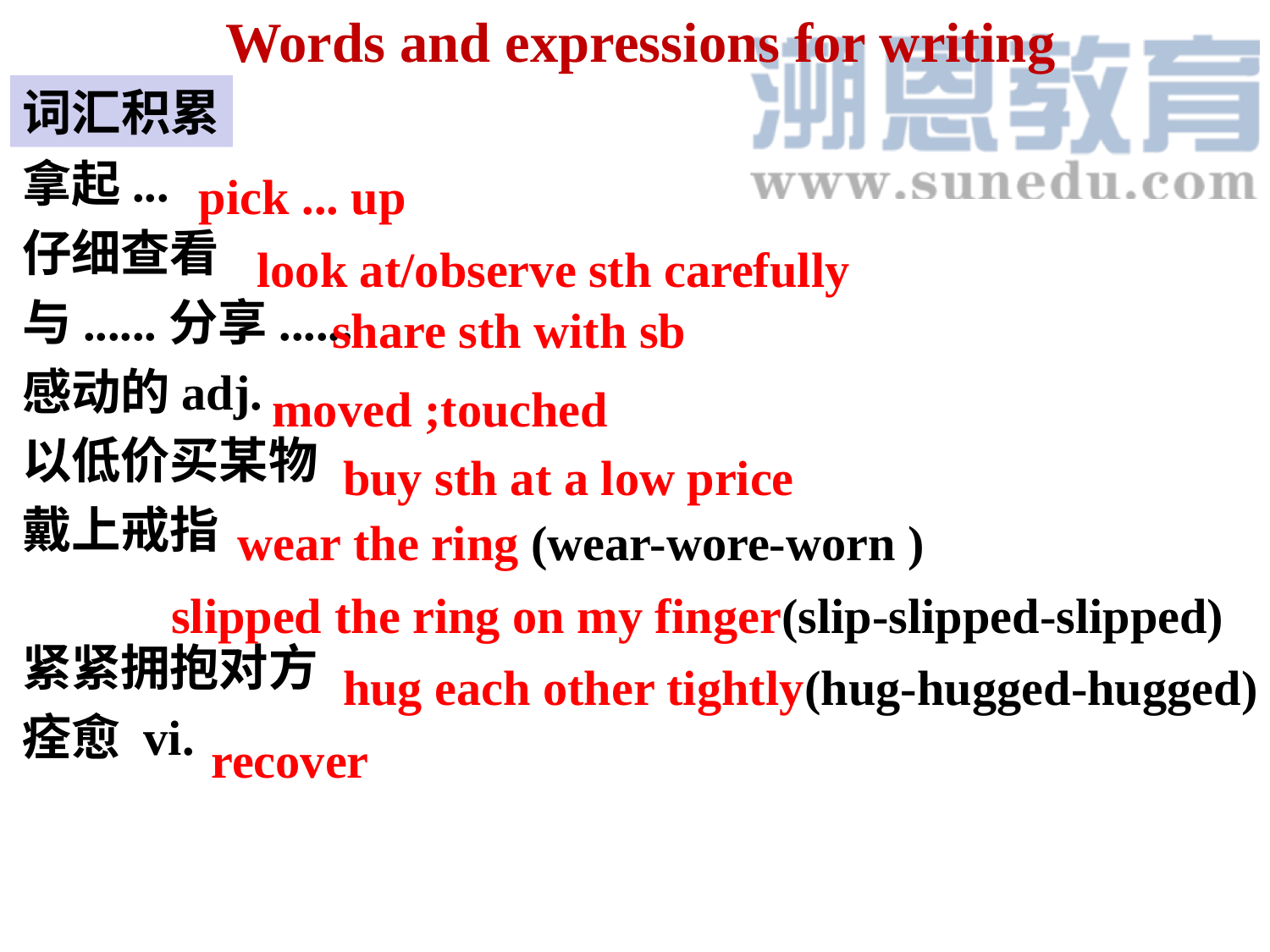

Words and expressions for writing

拿起...
仔细查看
与......分享......
感动的adj.
以低价买某物
戴上戒指

紧紧拥抱对方
痊愈 vi.

#
词汇积累
pick ... up
look at/observe sth carefully
share sth with sb
moved ;touched
buy sth at a low price
wear the ring (wear-wore-worn )
slipped the ring on my finger(slip-slipped-slipped)
hug each other tightly(hug-hugged-hugged)
recover